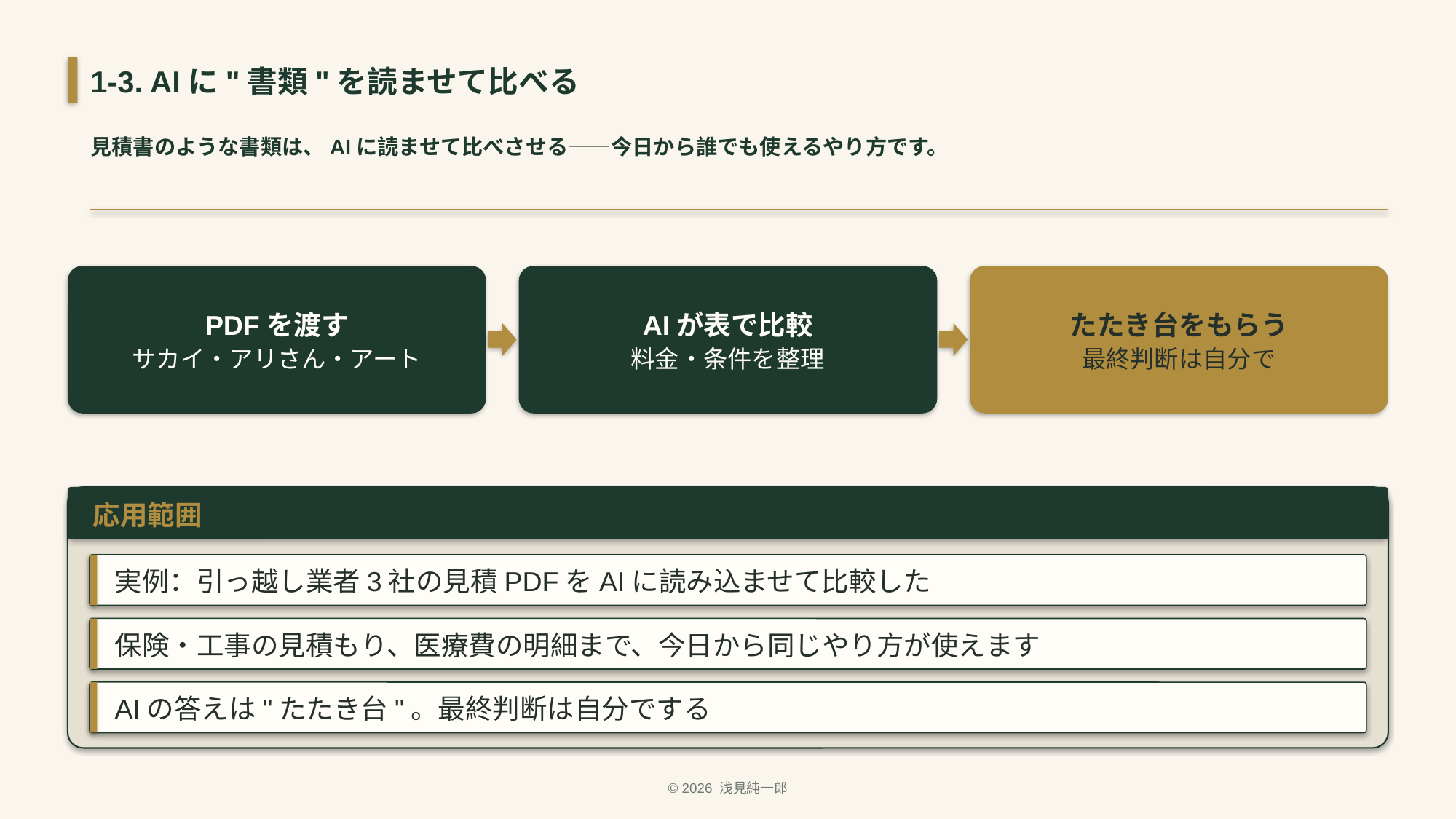

1-3. AIに"書類"を読ませて比べる

見積書のような書類は、AIに読ませて比べさせる——今日から誰でも使えるやり方です。

PDFを渡す
サカイ・アリさん・アート

AIが表で比較
料金・条件を整理

たたき台をもらう
最終判断は自分で

応用範囲

実例：引っ越し業者3社の見積PDFをAIに読み込ませて比較した

保険・工事の見積もり、医療費の明細まで、今日から同じやり方が使えます

AIの答えは"たたき台"。最終判断は自分でする
© 2026 浅見純一郎